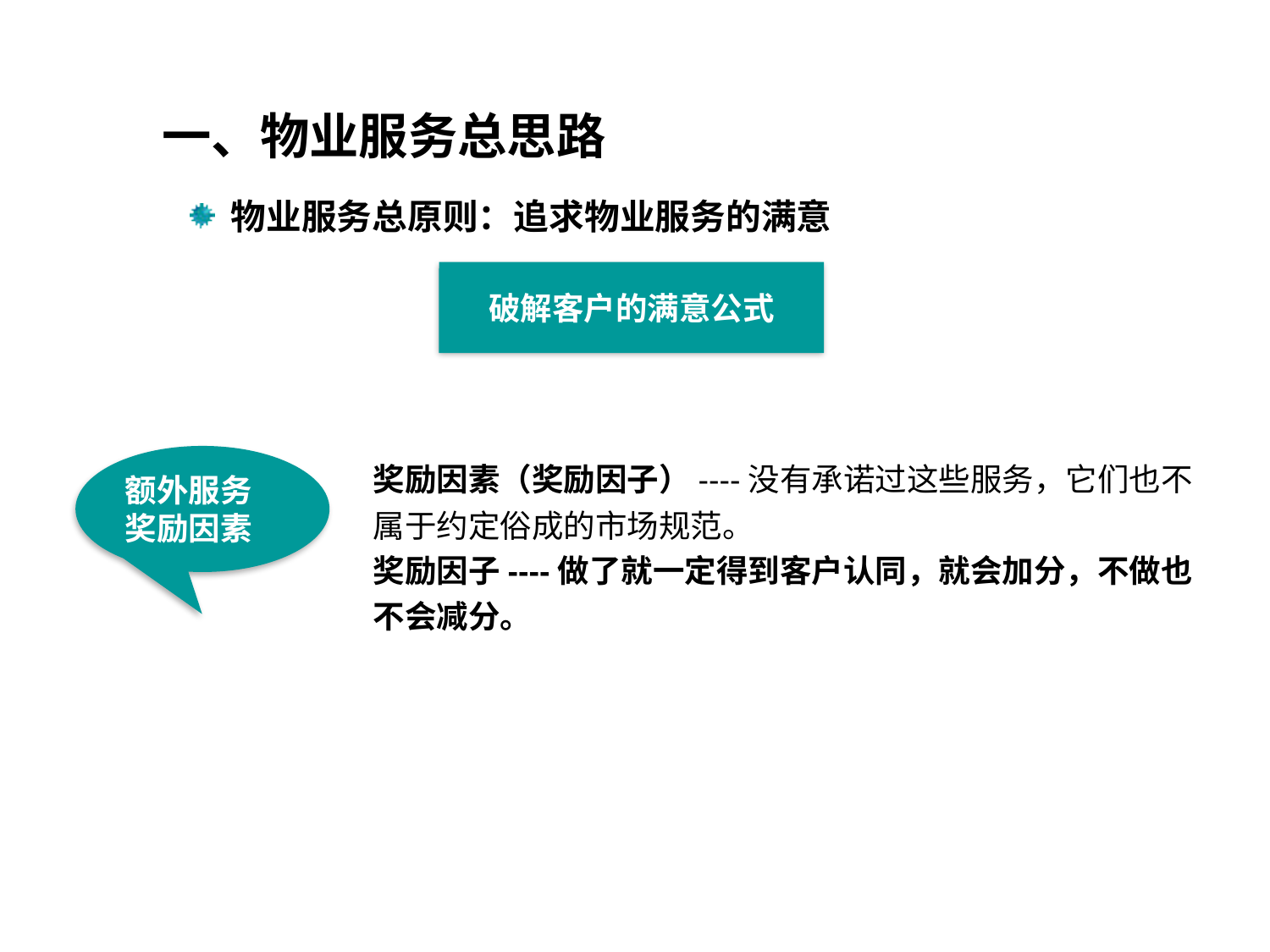

一、物业服务总思路
 物业服务总原则：追求物业服务的满意
破解客户的满意公式
额外服务
奖励因素

奖励因素（奖励因子）----没有承诺过这些服务，它们也不属于约定俗成的市场规范。
奖励因子----做了就一定得到客户认同，就会加分，不做也不会减分。